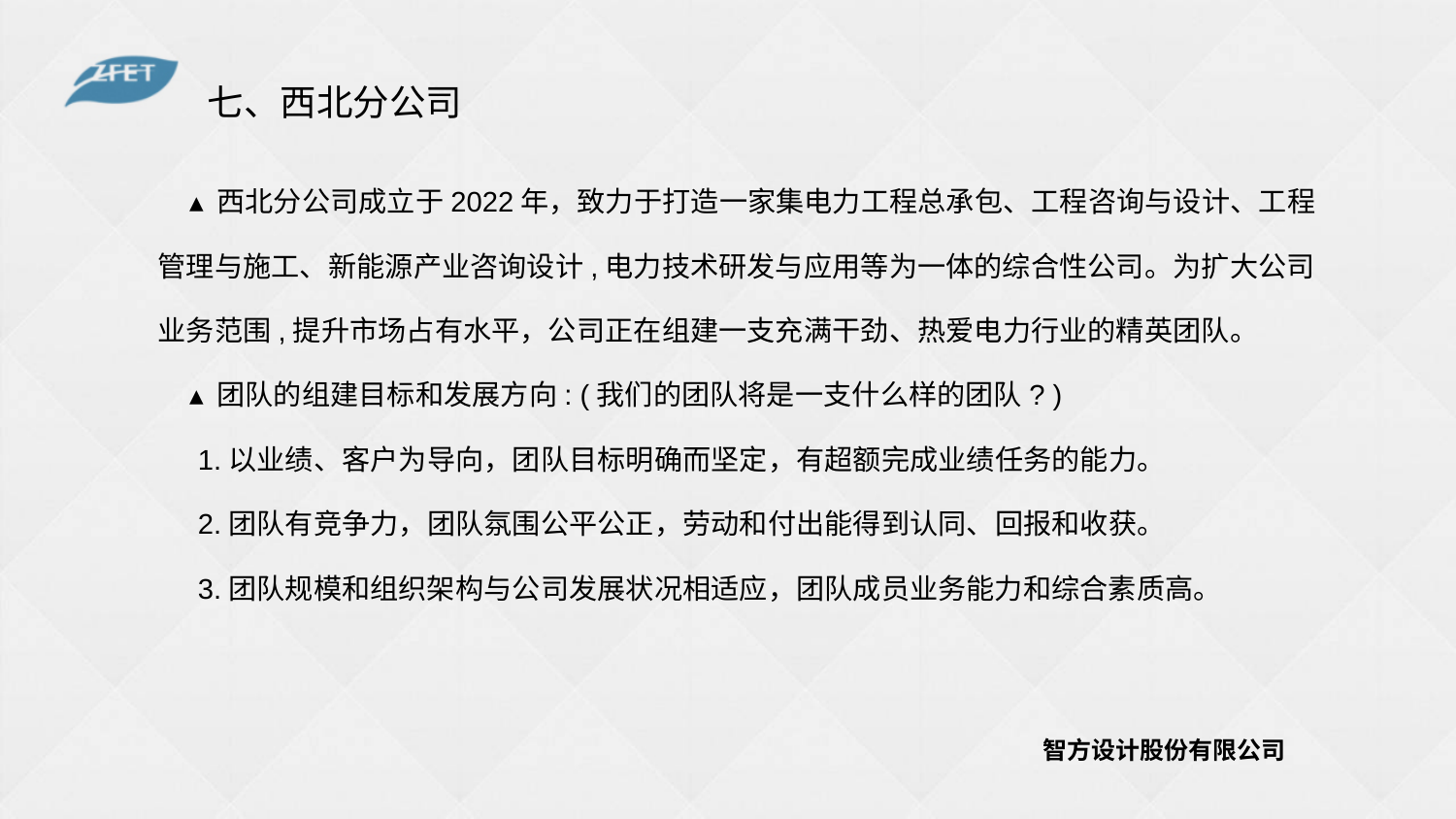

七、西北分公司
     ▴ 西北分公司成立于2022年，致力于打造一家集电力工程总承包、工程咨询与设计、工程管理与施工、新能源产业咨询设计,电力技术研发与应用等为一体的综合性公司。为扩大公司业务范围,提升市场占有水平，公司正在组建一支充满干劲、热爱电力行业的精英团队。
     ▴ 团队的组建目标和发展方向: (我们的团队将是一支什么样的团队? )
     1.以业绩、客户为导向，团队目标明确而坚定，有超额完成业绩任务的能力。
     2.团队有竞争力，团队氛围公平公正，劳动和付出能得到认同、回报和收获。
     3.团队规模和组织架构与公司发展状况相适应，团队成员业务能力和综合素质高。
          智方设计股份有限公司